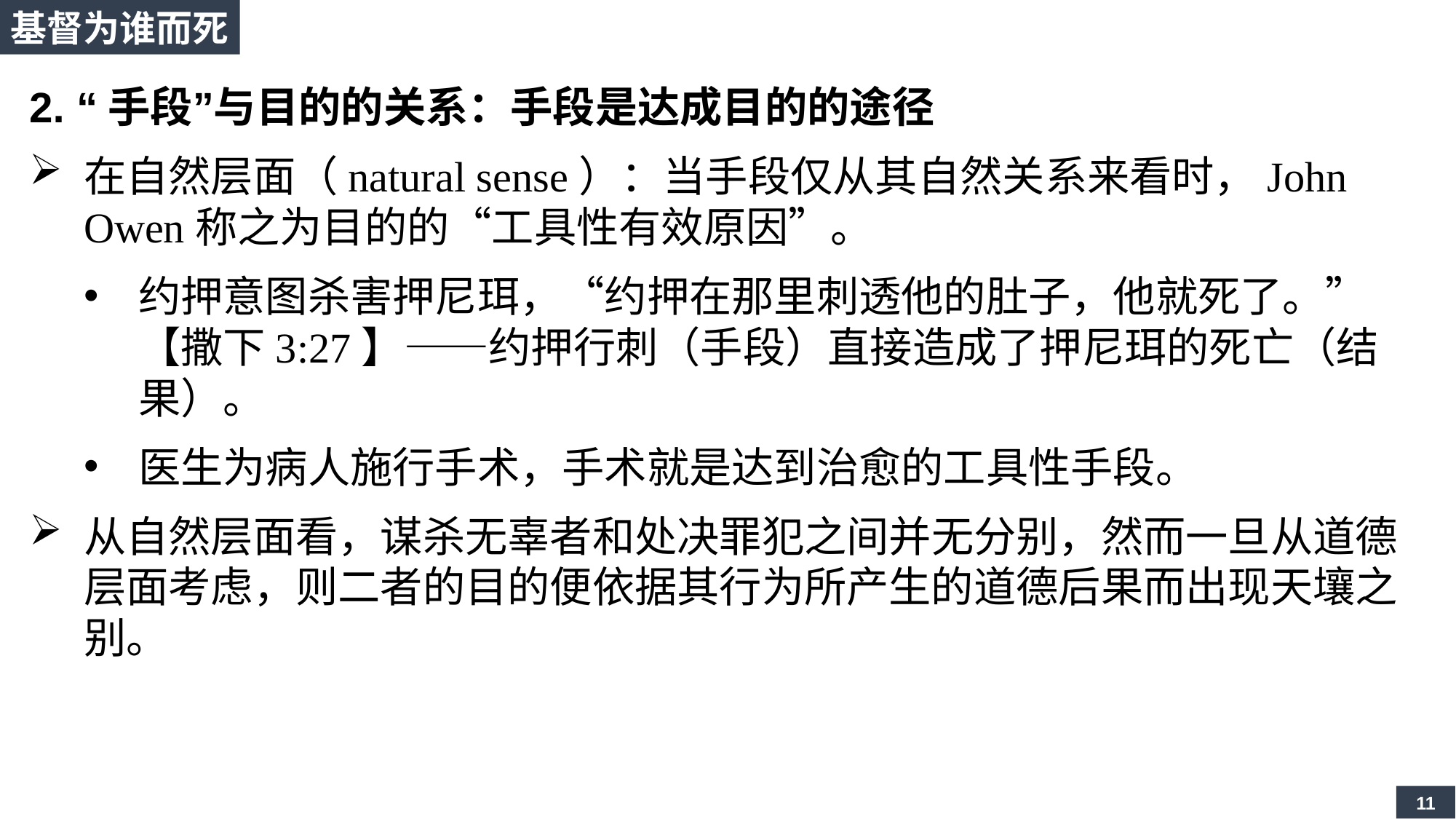

基督为谁而死
2. “手段”与目的的关系：手段是达成目的的途径
在自然层面（natural sense）：当手段仅从其自然关系来看时，John Owen称之为目的的“工具性有效原因”。
约押意图杀害押尼珥，“约押在那里刺透他的肚子，他就死了。”【撒下3:27】——约押行刺（手段）直接造成了押尼珥的死亡（结果）。
医生为病人施行手术，手术就是达到治愈的工具性手段。
从自然层面看，谋杀无辜者和处决罪犯之间并无分别，然而一旦从道德层面考虑，则二者的目的便依据其行为所产生的道德后果而出现天壤之别。
11